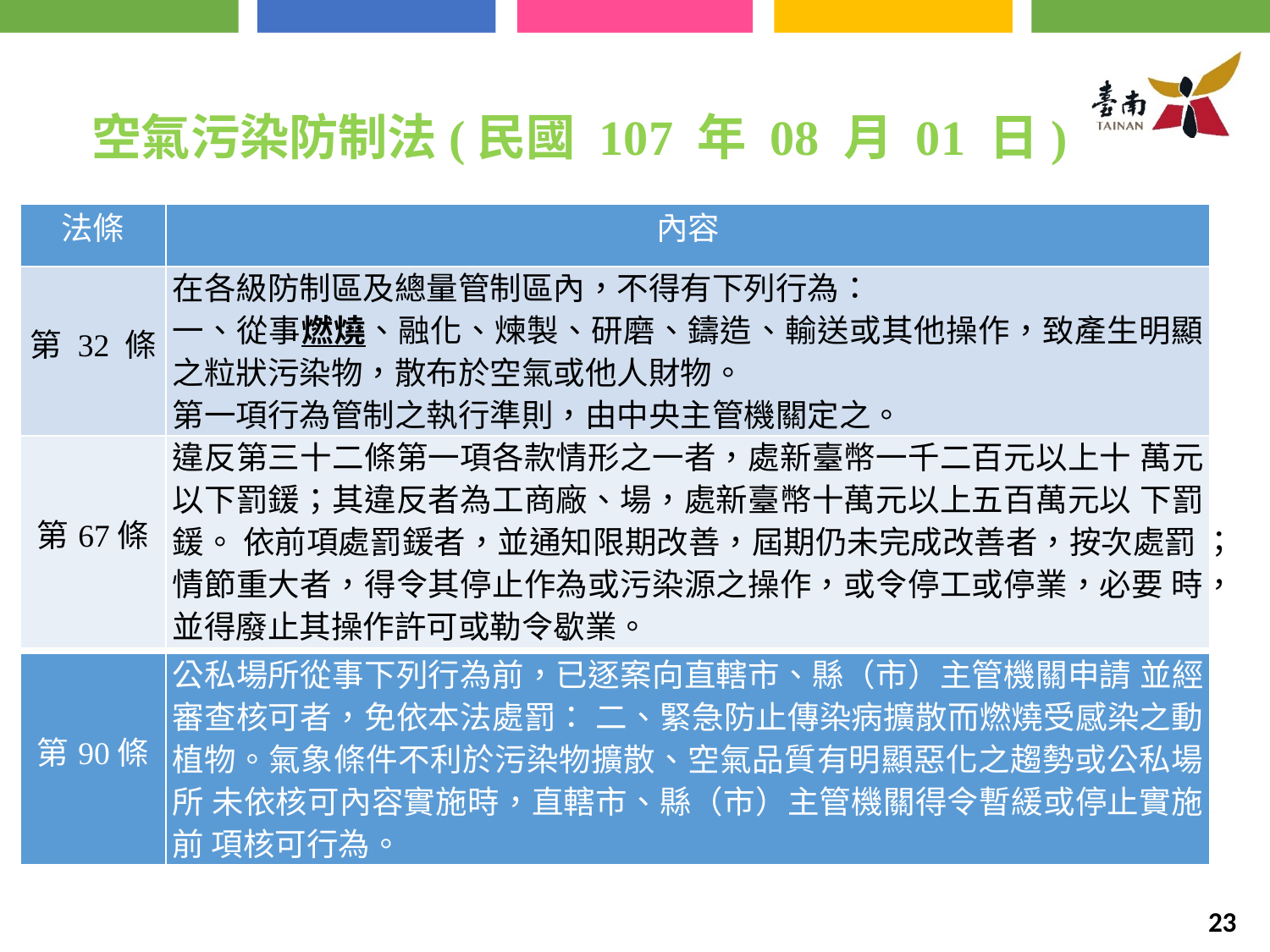

空氣污染防制法(民國 107 年 08 月 01 日)
| 法條 | 內容 |
| --- | --- |
| 第 32 條 | 在各級防制區及總量管制區內，不得有下列行為： 一、從事燃燒、融化、煉製、研磨、鑄造、輸送或其他操作，致產生明顯之粒狀污染物，散布於空氣或他人財物。 第一項行為管制之執行準則，由中央主管機關定之。 |
| 第67條 | 違反第三十二條第一項各款情形之一者，處新臺幣一千二百元以上十 萬元以下罰鍰；其違反者為工商廠、場，處新臺幣十萬元以上五百萬元以 下罰鍰。 依前項處罰鍰者，並通知限期改善，屆期仍未完成改善者，按次處罰 ；情節重大者，得令其停止作為或污染源之操作，或令停工或停業，必要 時，並得廢止其操作許可或勒令歇業。 |
| 第90條 | 公私場所從事下列行為前，已逐案向直轄市、縣（市）主管機關申請 並經審查核可者，免依本法處罰： 二、緊急防止傳染病擴散而燃燒受感染之動植物。氣象條件不利於污染物擴散、空氣品質有明顯惡化之趨勢或公私場所 未依核可內容實施時，直轄市、縣（市）主管機關得令暫緩或停止實施前 項核可行為。 |
| --- | --- |
23